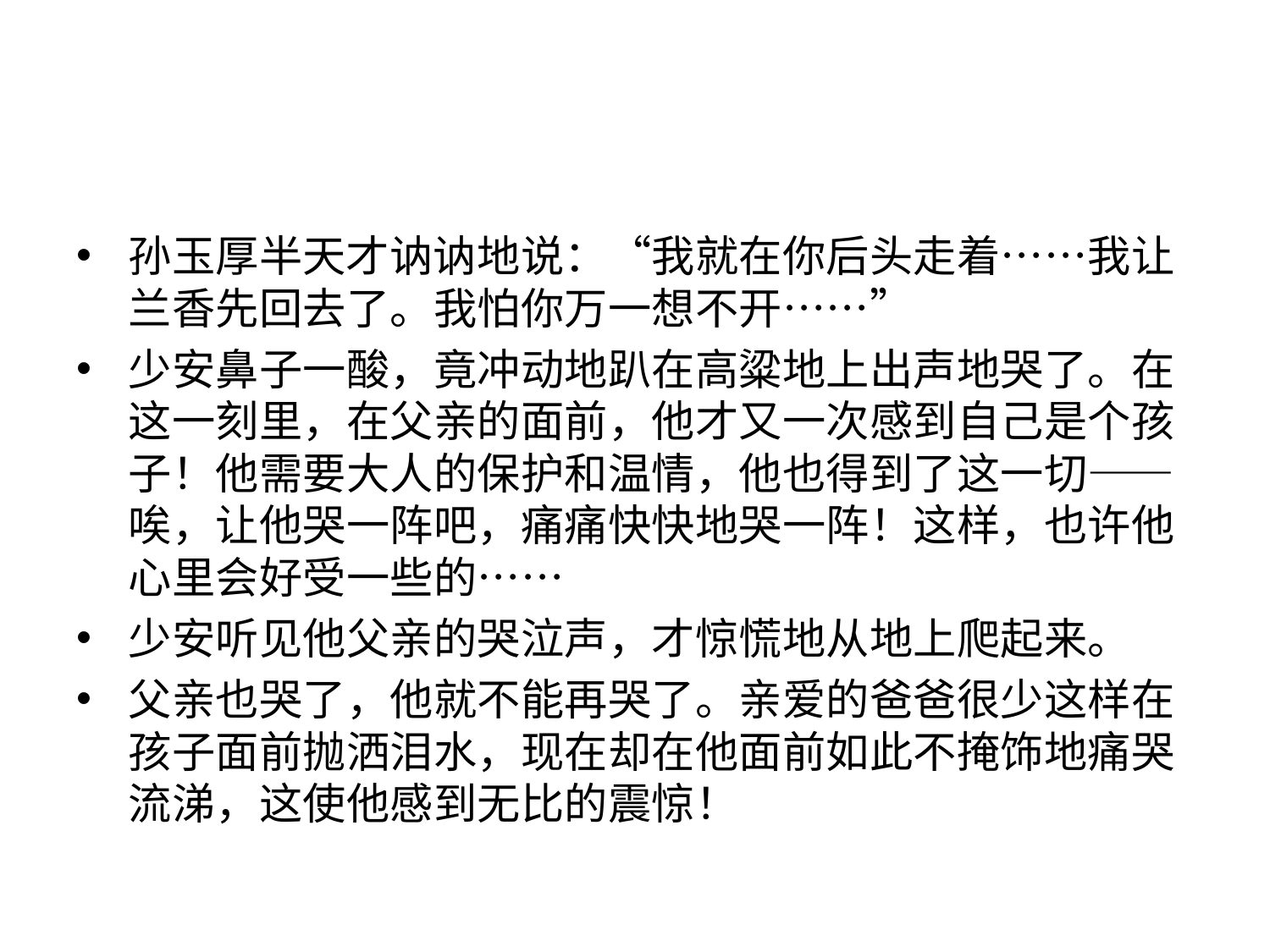

#
孙玉厚半天才讷讷地说：“我就在你后头走着……我让兰香先回去了。我怕你万一想不开……”
少安鼻子一酸，竟冲动地趴在高粱地上出声地哭了。在这一刻里，在父亲的面前，他才又一次感到自己是个孩子！他需要大人的保护和温情，他也得到了这一切——唉，让他哭一阵吧，痛痛快快地哭一阵！这样，也许他心里会好受一些的……
少安听见他父亲的哭泣声，才惊慌地从地上爬起来。
父亲也哭了，他就不能再哭了。亲爱的爸爸很少这样在孩子面前抛洒泪水，现在却在他面前如此不掩饰地痛哭流涕，这使他感到无比的震惊！